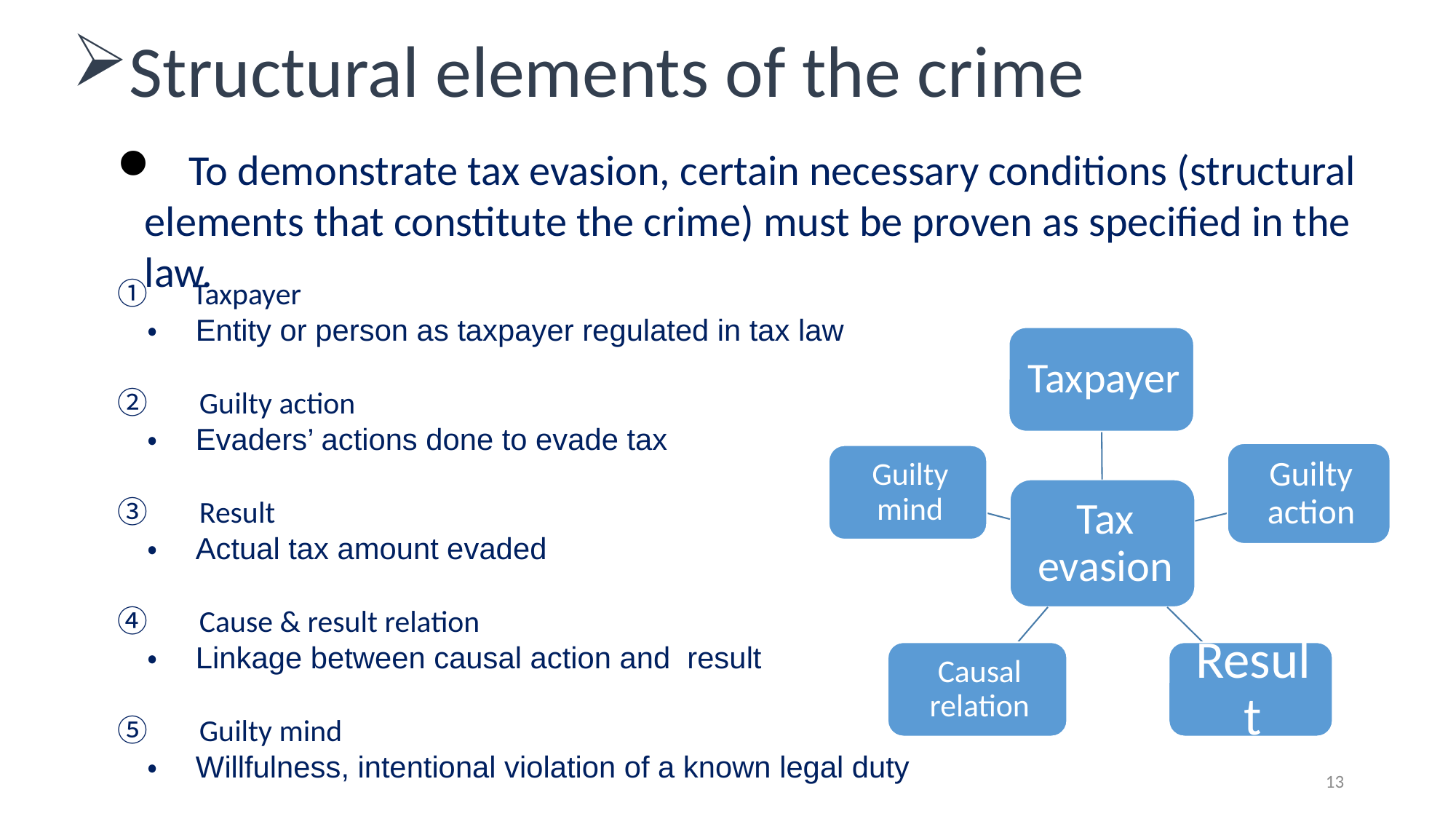

# Structural elements of the crime
   To demonstrate tax evasion, certain necessary conditions (structural elements that constitute the crime) must be proven as specified in the law.
①　Taxpayer
　・　Entity or person as taxpayer regulated in tax law

② 　Guilty action
　・　Evaders’ actions done to evade tax

③ 　Result
　・　Actual tax amount evaded

④ 　Cause & result relation
　・　Linkage between causal action and  result

⑤ 　Guilty mind
　・　Willfulness, intentional violation of a known legal duty
Tax evasion
Taxpayer
Guilty action
Result
Causal relation
Guilty mind
13